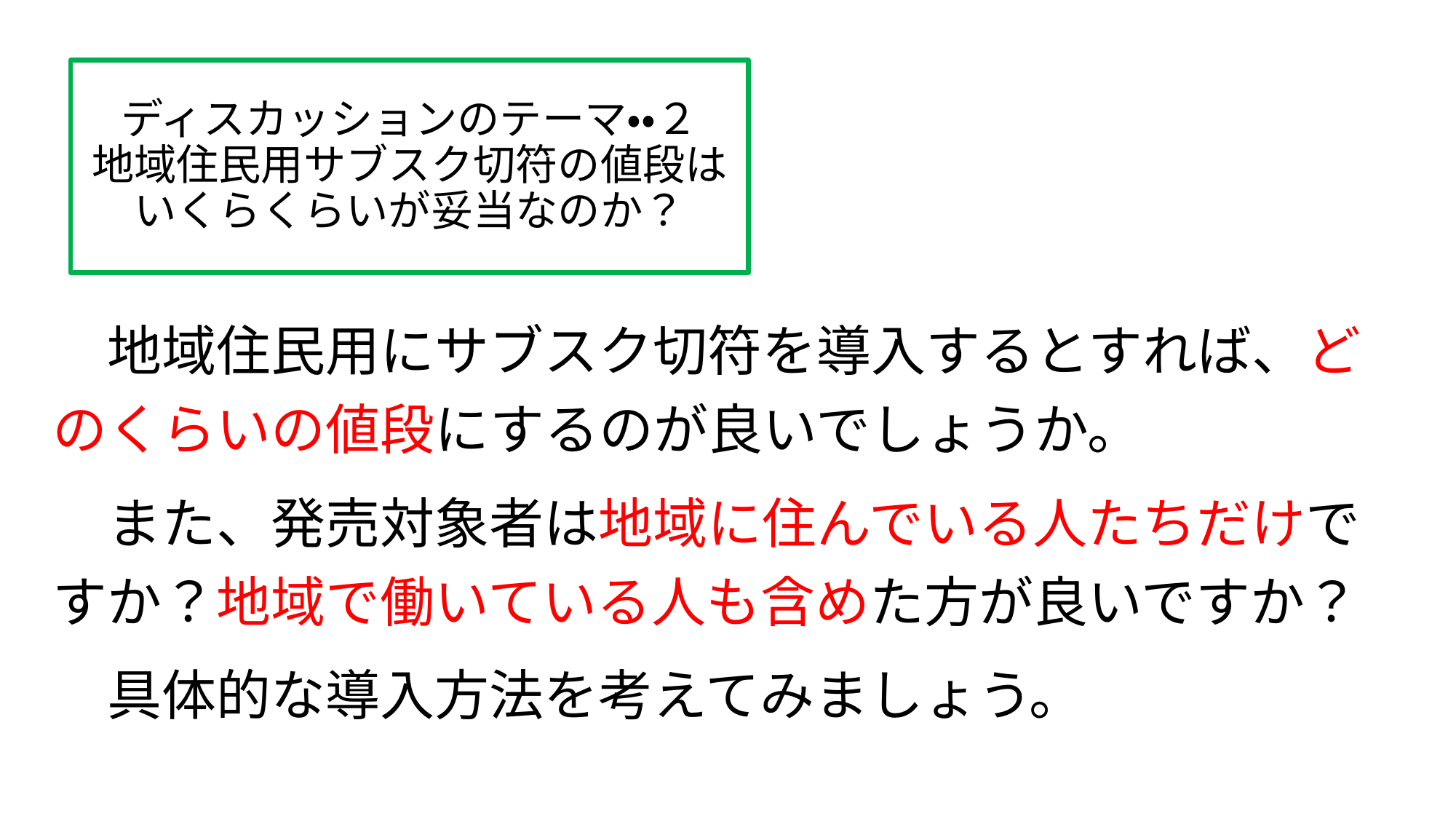

ディスカッションのテーマ・・２
地域住民用サブスク切符の値段は
いくらくらいが妥当なのか？
　地域住民用にサブスク切符を導入するとすれば、どのくらいの値段にするのが良いでしょうか。
　また、発売対象者は地域に住んでいる人たちだけですか？地域で働いている人も含めた方が良いですか？
　具体的な導入方法を考えてみましょう。